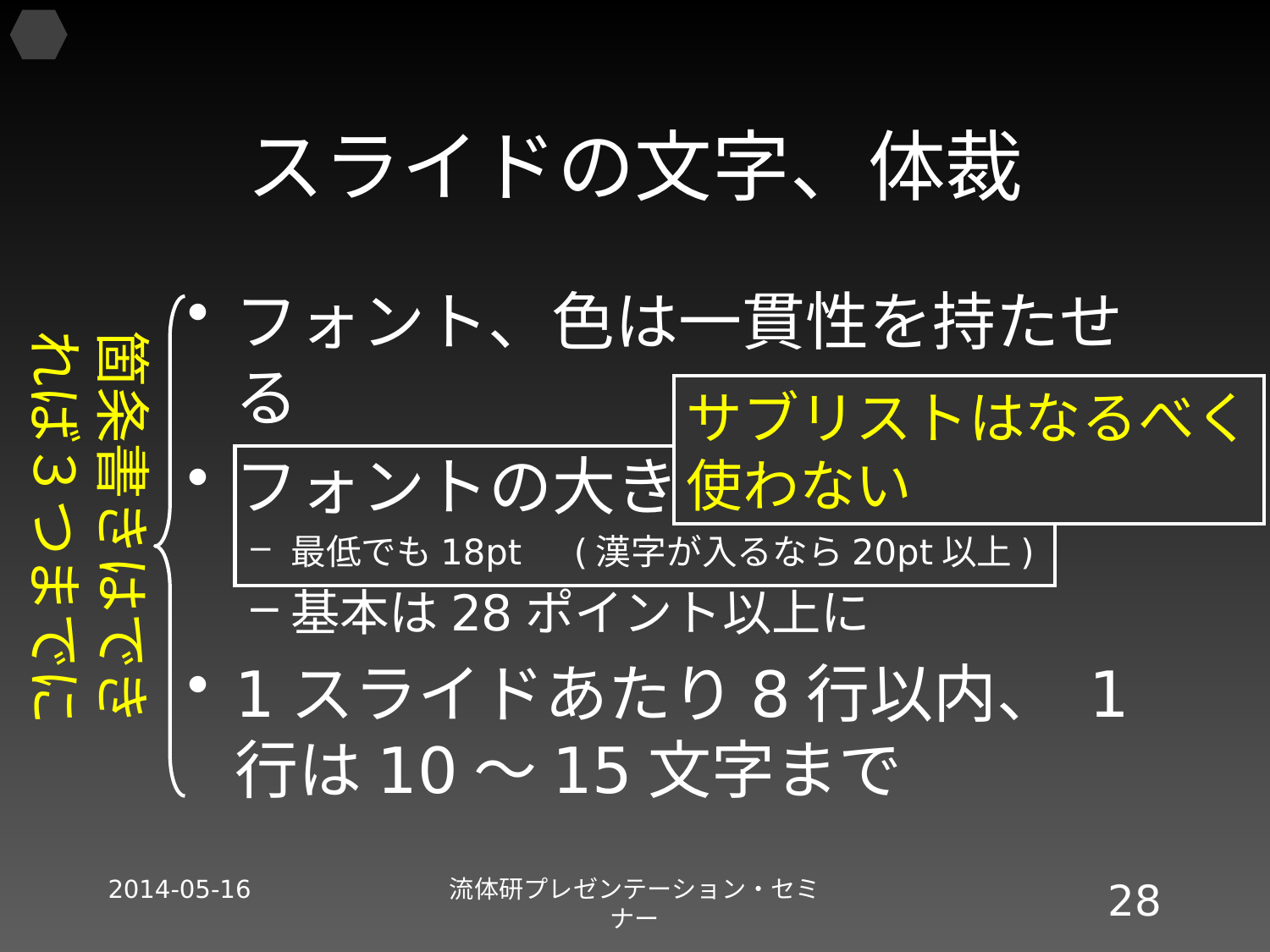

# スライドの文字、体裁
フォント、色は一貫性を持たせる
フォントの大きさ
最低でも18pt　(漢字が入るなら20pt以上)
基本は28ポイント以上に
1スライドあたり8行以内、 1行は10～15文字まで

箇条書きはできれば３つまでに
サブリストはなるべく
使わない

2014-05-16
流体研プレゼンテーション・セミナー
28